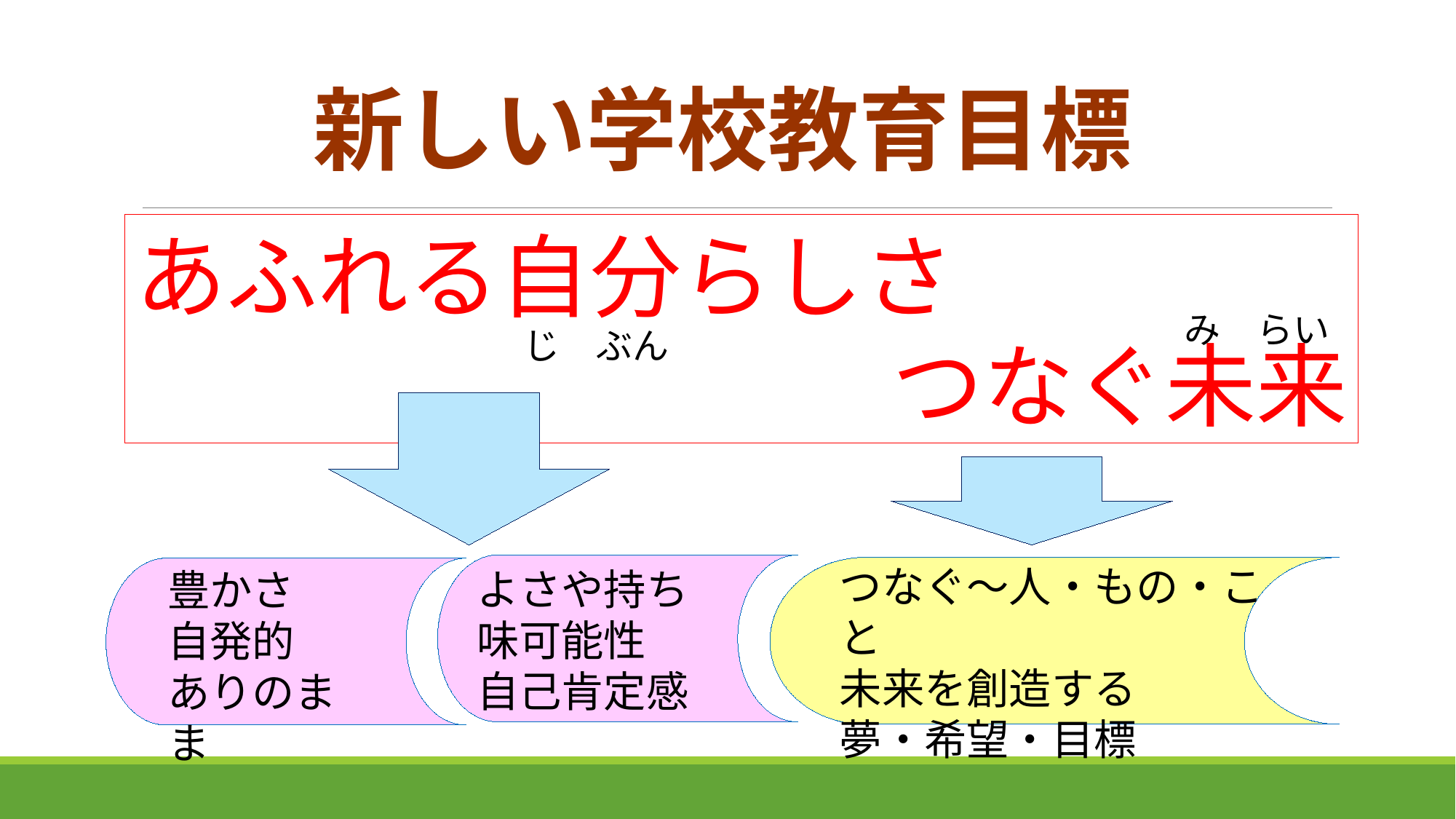

新しい学校教育目標
あふれる自分らしさ
つなぐ未来
み　らい
じ　ぶん

よさや持ち味可能性
自己肯定感

豊かさ
自発的
ありのまま

つなぐ～人・もの・こと
未来を創造する
夢・希望・目標